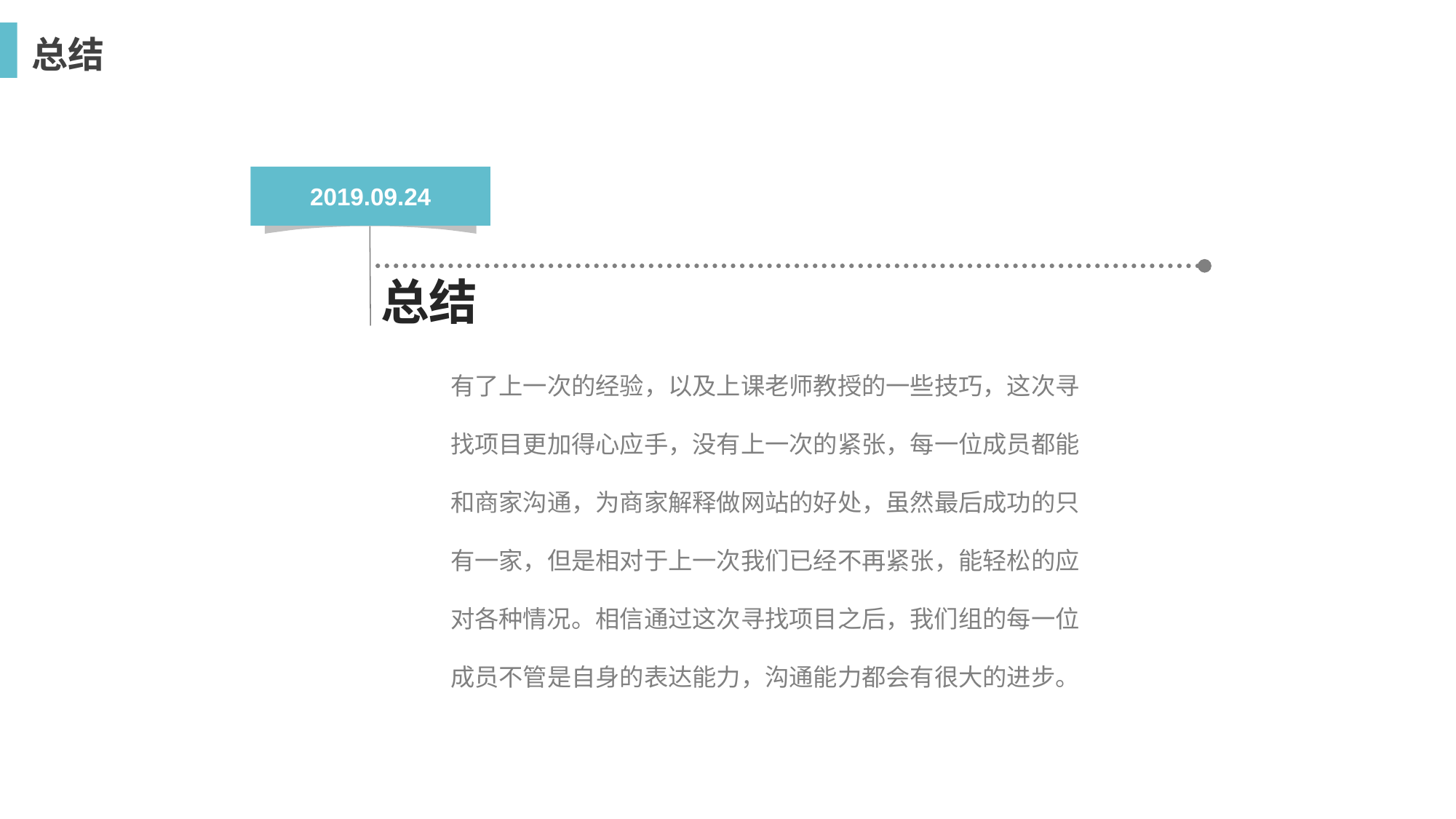

总结
2019.09.24

总结
有了上一次的经验，以及上课老师教授的一些技巧，这次寻找项目更加得心应手，没有上一次的紧张，每一位成员都能和商家沟通，为商家解释做网站的好处，虽然最后成功的只有一家，但是相对于上一次我们已经不再紧张，能轻松的应对各种情况。相信通过这次寻找项目之后，我们组的每一位成员不管是自身的表达能力，沟通能力都会有很大的进步。